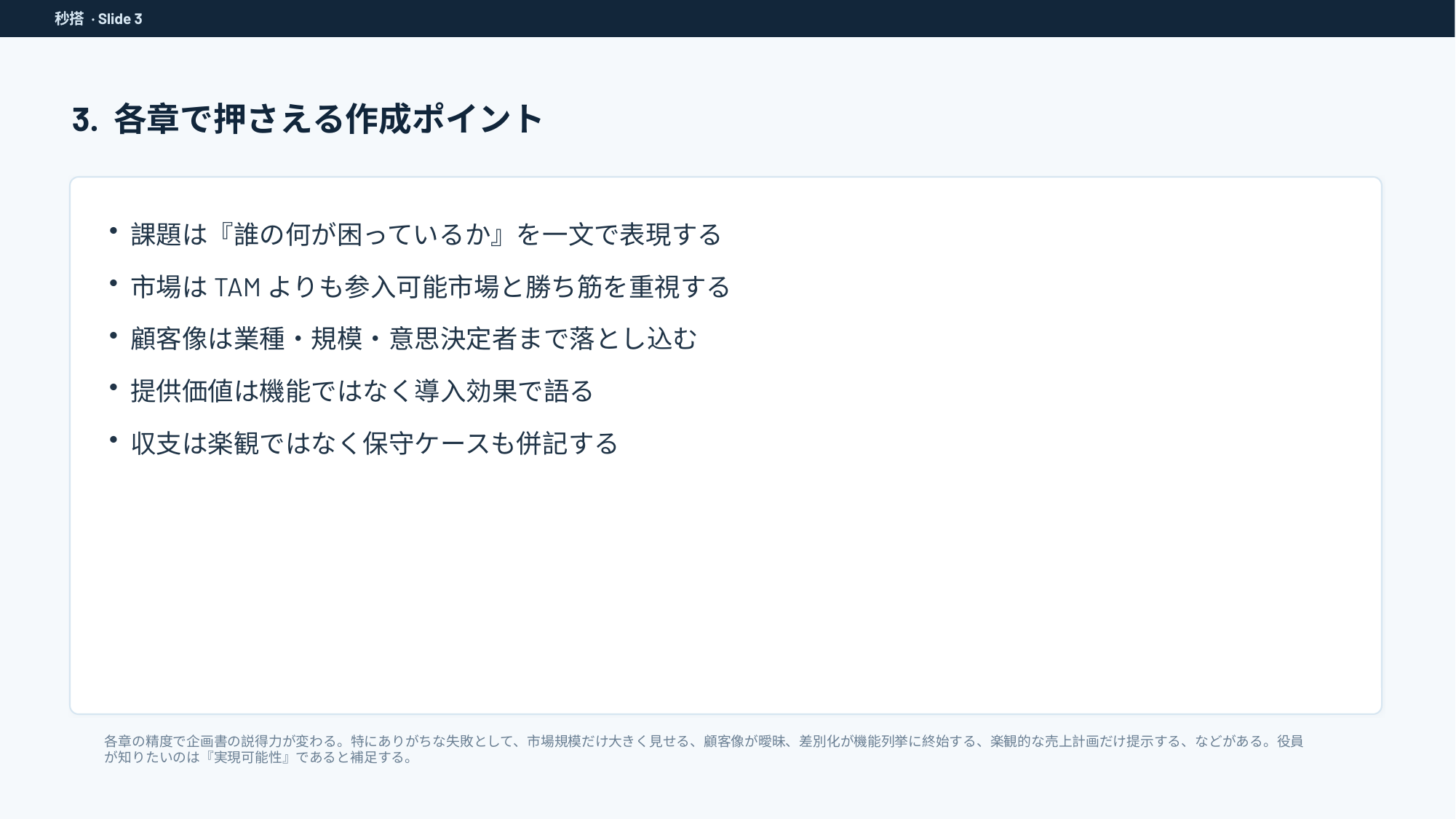

秒搭 · Slide 3
3. 各章で押さえる作成ポイント

課題は『誰の何が困っているか』を一文で表現する
市場はTAMよりも参入可能市場と勝ち筋を重視する
顧客像は業種・規模・意思決定者まで落とし込む
提供価値は機能ではなく導入効果で語る
収支は楽観ではなく保守ケースも併記する
各章の精度で企画書の説得力が変わる。特にありがちな失敗として、市場規模だけ大きく見せる、顧客像が曖昧、差別化が機能列挙に終始する、楽観的な売上計画だけ提示する、などがある。役員が知りたいのは『実現可能性』であると補足する。